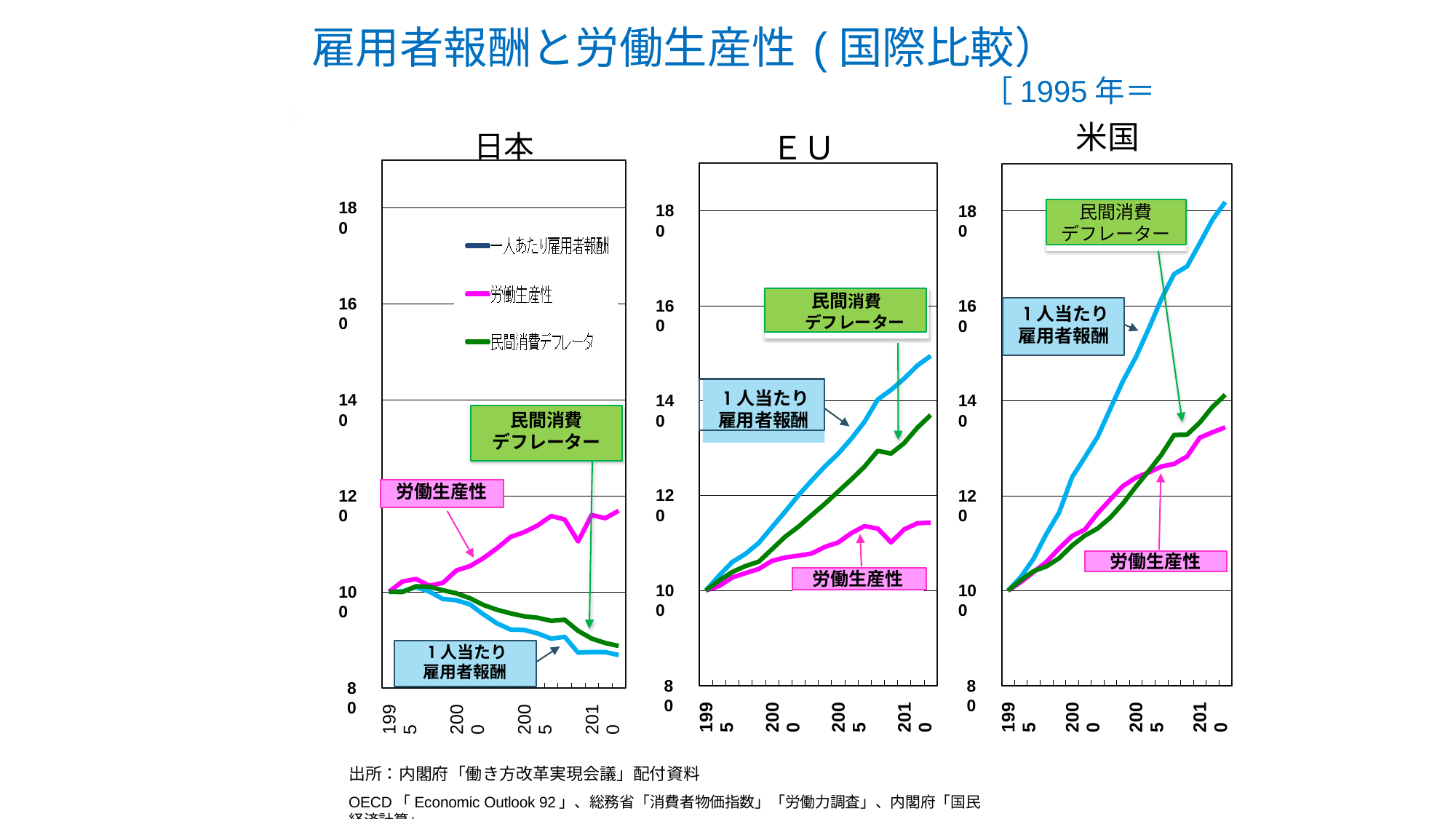

# 雇用者報酬と労働生産性(国際比較）
［1995年＝100］
3

米国
日本
ＥＵ

180

180
180
民間消費 デフレーター

民間消費
デフレーター
160
160
160

1人当たり 雇用者報酬

1人当たり 雇用者報酬

140
140
140

民間消費 デフレーター

労働生産性

120
120
120

労働生産性
労働生産性
100
100
100

1人当たり 雇用者報酬

80
80
80

1995
2000
2005
2010
1995
2000
2005
2010
1995
2000
2005
2010
出所：内閣府「働き方改革実現会議」配付資料
OECD「Economic Outlook 92」、総務省「消費者物価指数」「労働力調査」、内閣府「国民経済計算」